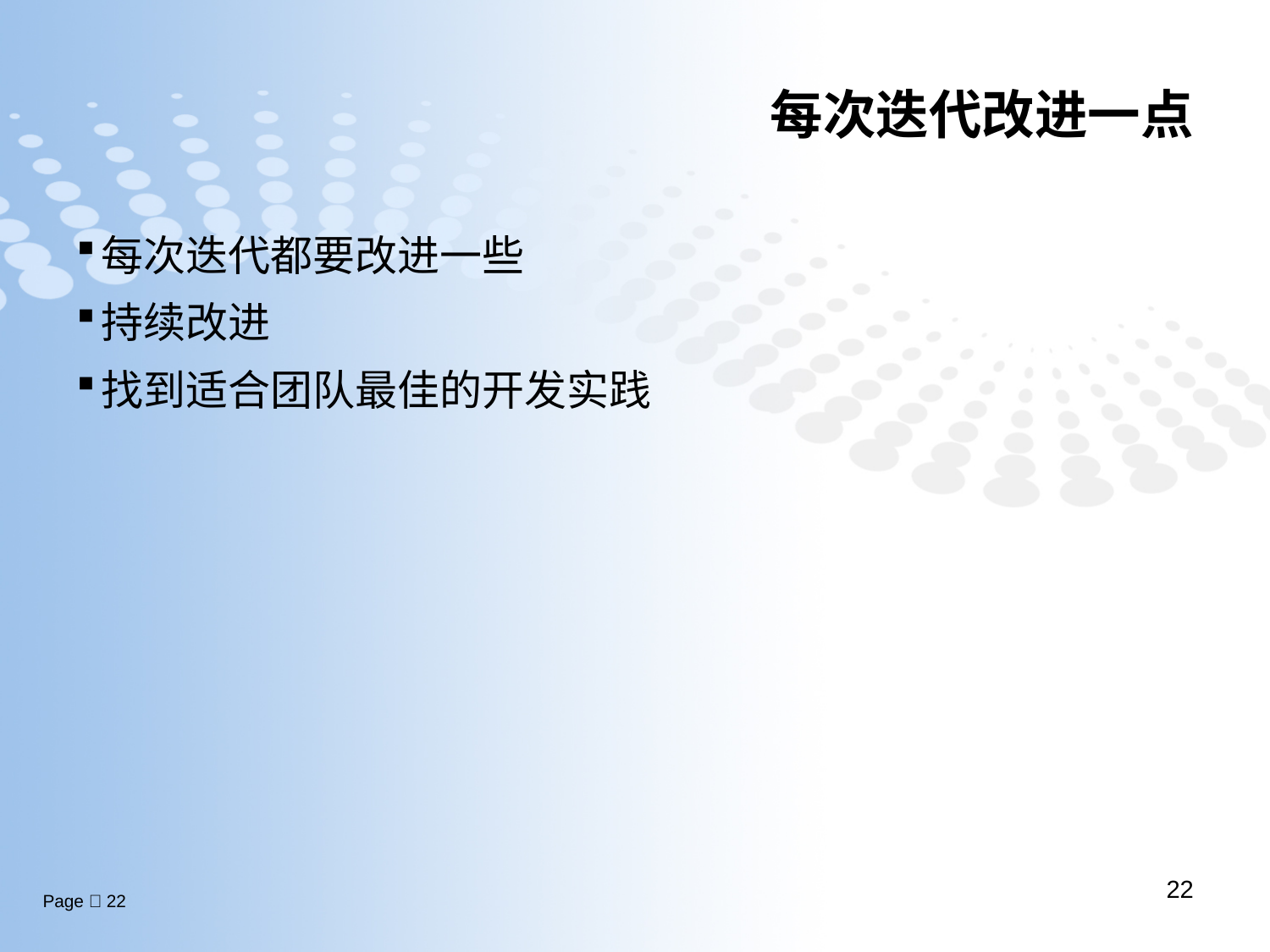

# 每次迭代改进一点
每次迭代都要改进一些
持续改进
找到适合团队最佳的开发实践
22